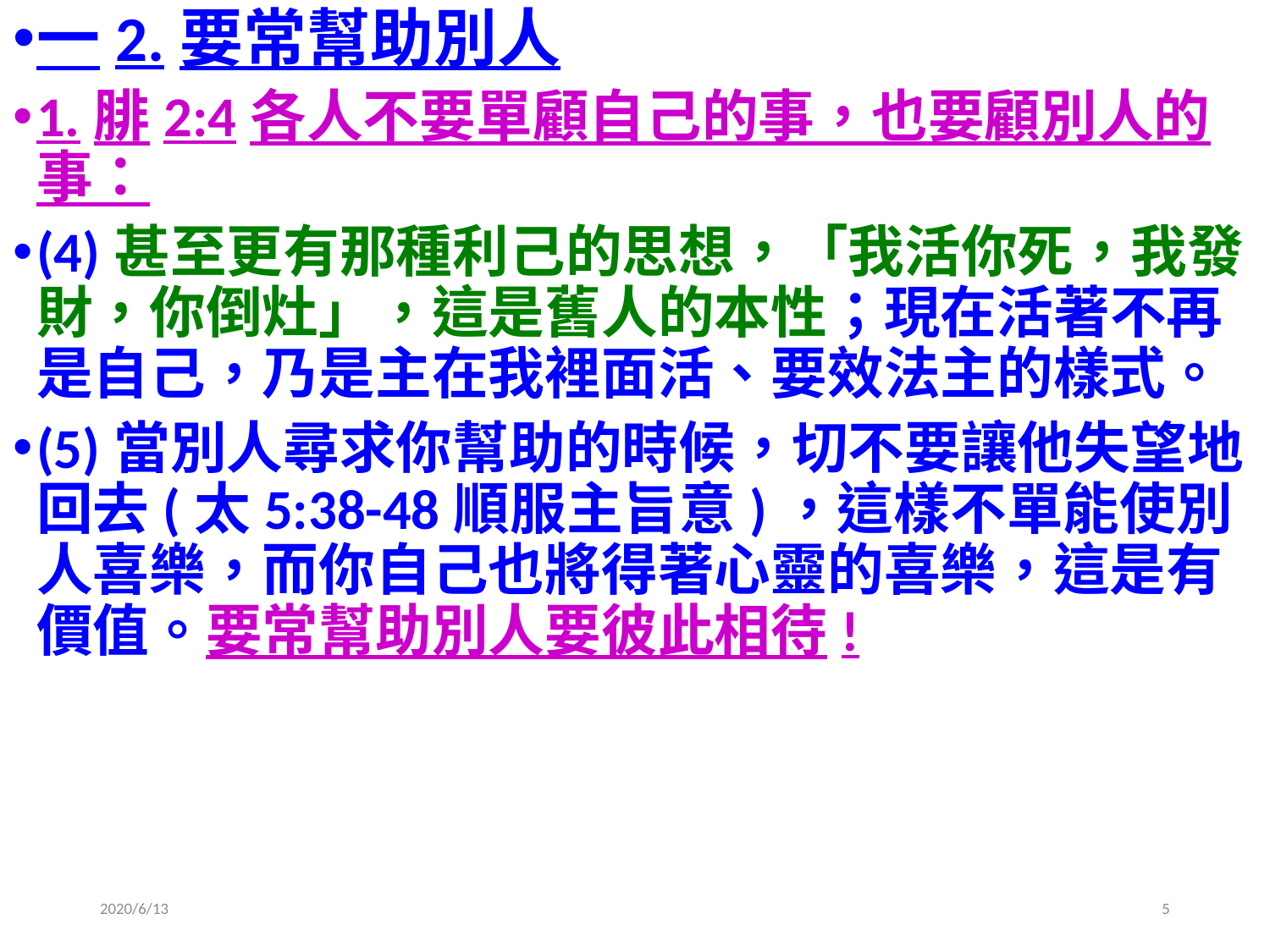

一2.要常幫助別人
1.腓2:4各人不要單顧自己的事，也要顧別人的事：
(4)甚至更有那種利己的思想，「我活你死，我發財，你倒灶」，這是舊人的本性；現在活著不再是自己，乃是主在我裡面活、要效法主的樣式。
(5)當別人尋求你幫助的時候，切不要讓他失望地回去(太5:38-48順服主旨意)，這樣不單能使別人喜樂，而你自己也將得著心靈的喜樂，這是有價值。要常幫助別人要彼此相待!

2020/6/13
5